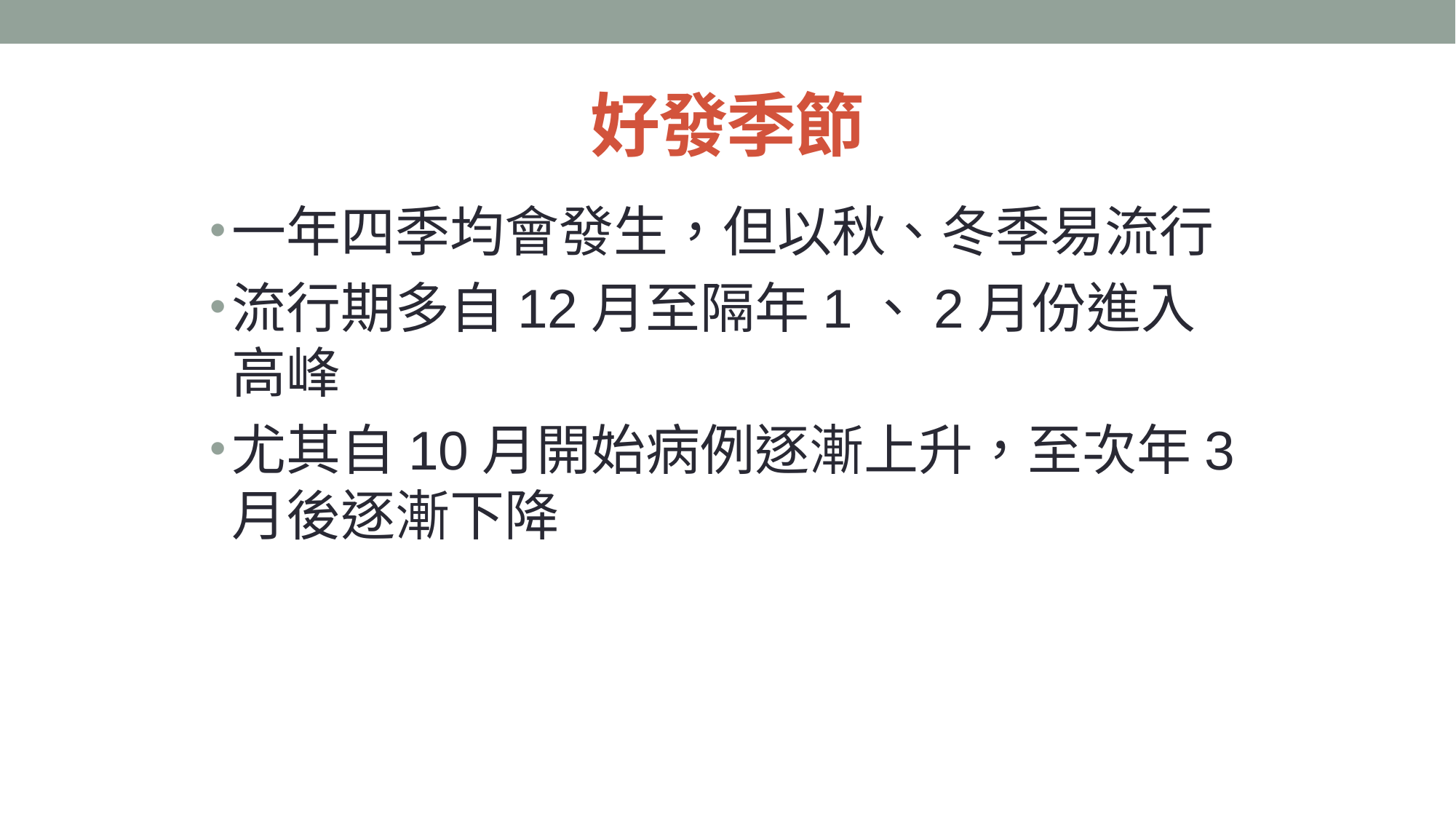

# 好發季節
一年四季均會發生，但以秋、冬季易流行
流行期多自12月至隔年1、2月份進入高峰
尤其自10月開始病例逐漸上升，至次年3月後逐漸下降